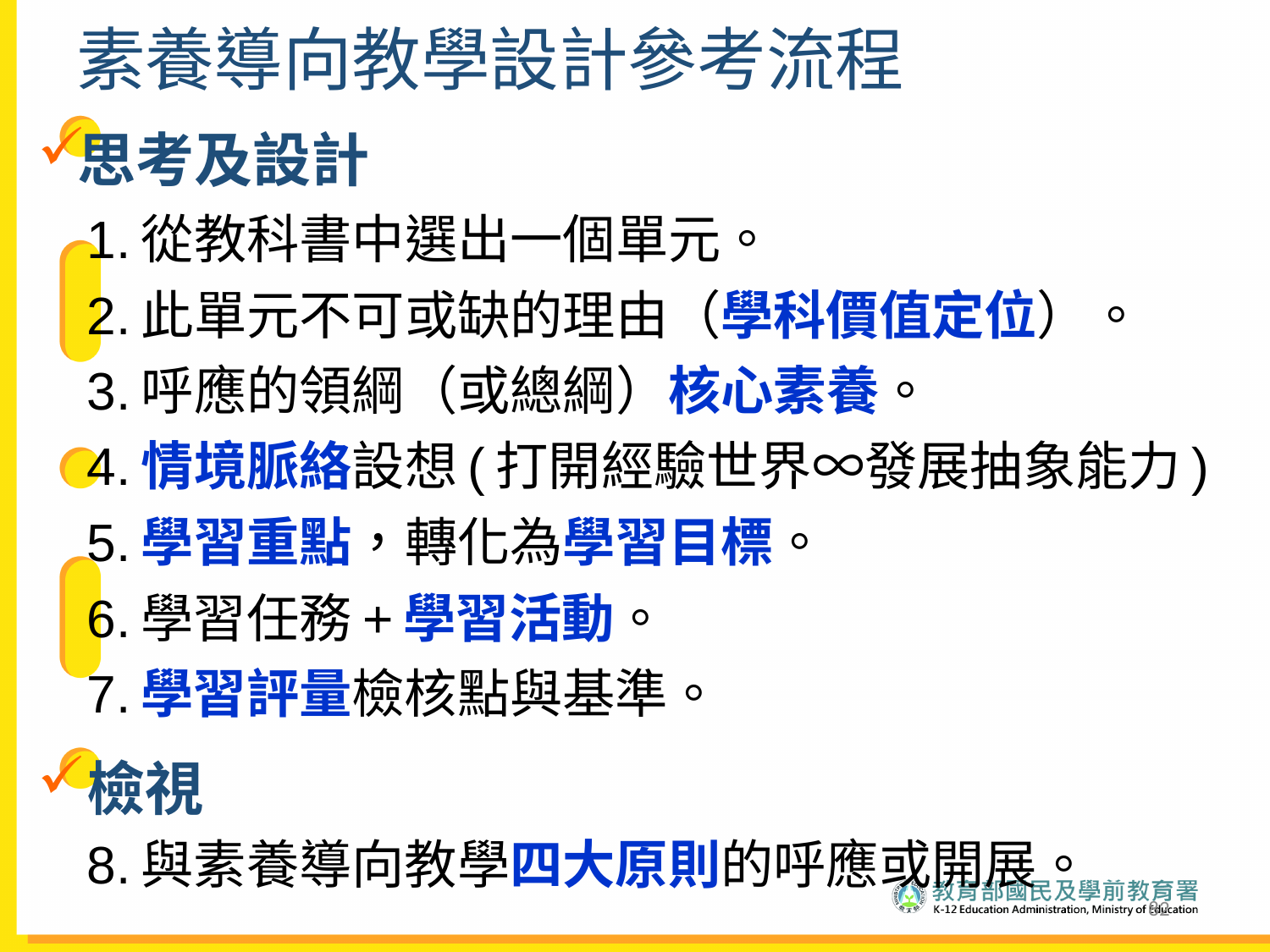

素養導向教學設計參考流程
思考及設計
1.從教科書中選出一個單元。
2.此單元不可或缺的理由（學科價值定位）。
3.呼應的領綱（或總綱）核心素養。
4.情境脈絡設想(打開經驗世界∞發展抽象能力)
5.學習重點，轉化為學習目標。
6.學習任務+學習活動。
7.學習評量檢核點與基準。
檢視
8.與素養導向教學四大原則的呼應或開展。
82